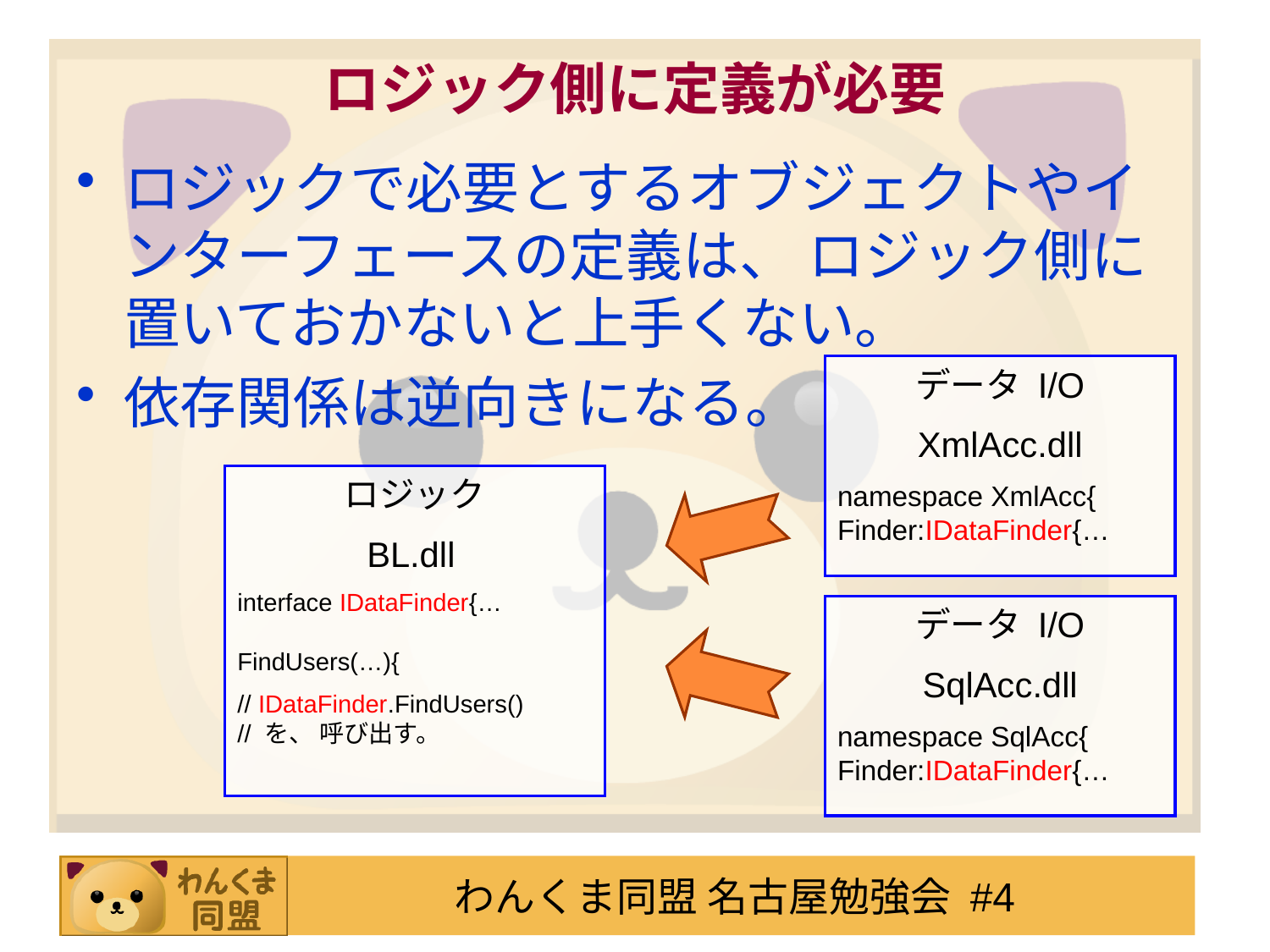

# ロジック側に定義が必要
ロジックで必要とするオブジェクトやインターフェースの定義は、 ロジック側に置いておかないと上手くない。
依存関係は逆向きになる。
データ I/O
XmlAcc.dll
namespace XmlAcc{
Finder:IDataFinder{…
ロジック
BL.dll
interface IDataFinder{…
FindUsers(…){
// IDataFinder.FindUsers()
// を、 呼び出す。

データ I/O
SqlAcc.dll
namespace SqlAcc{
Finder:IDataFinder{…